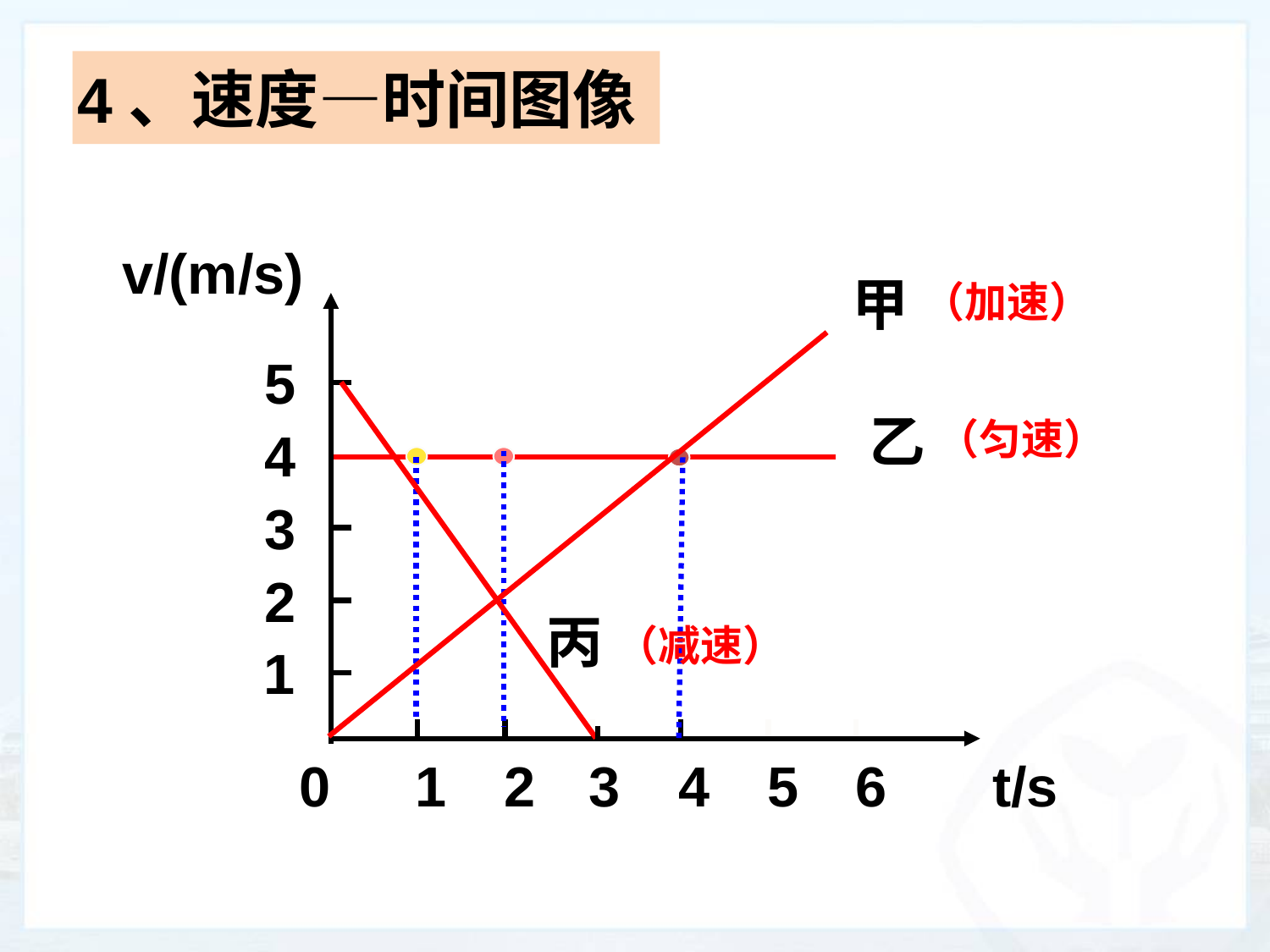

4、速度—时间图像
v/(m/s)
甲
（加速）

5
4
3
2
1

乙
（匀速）

丙
（减速）

0
1
2
3
4
5
6
t/s